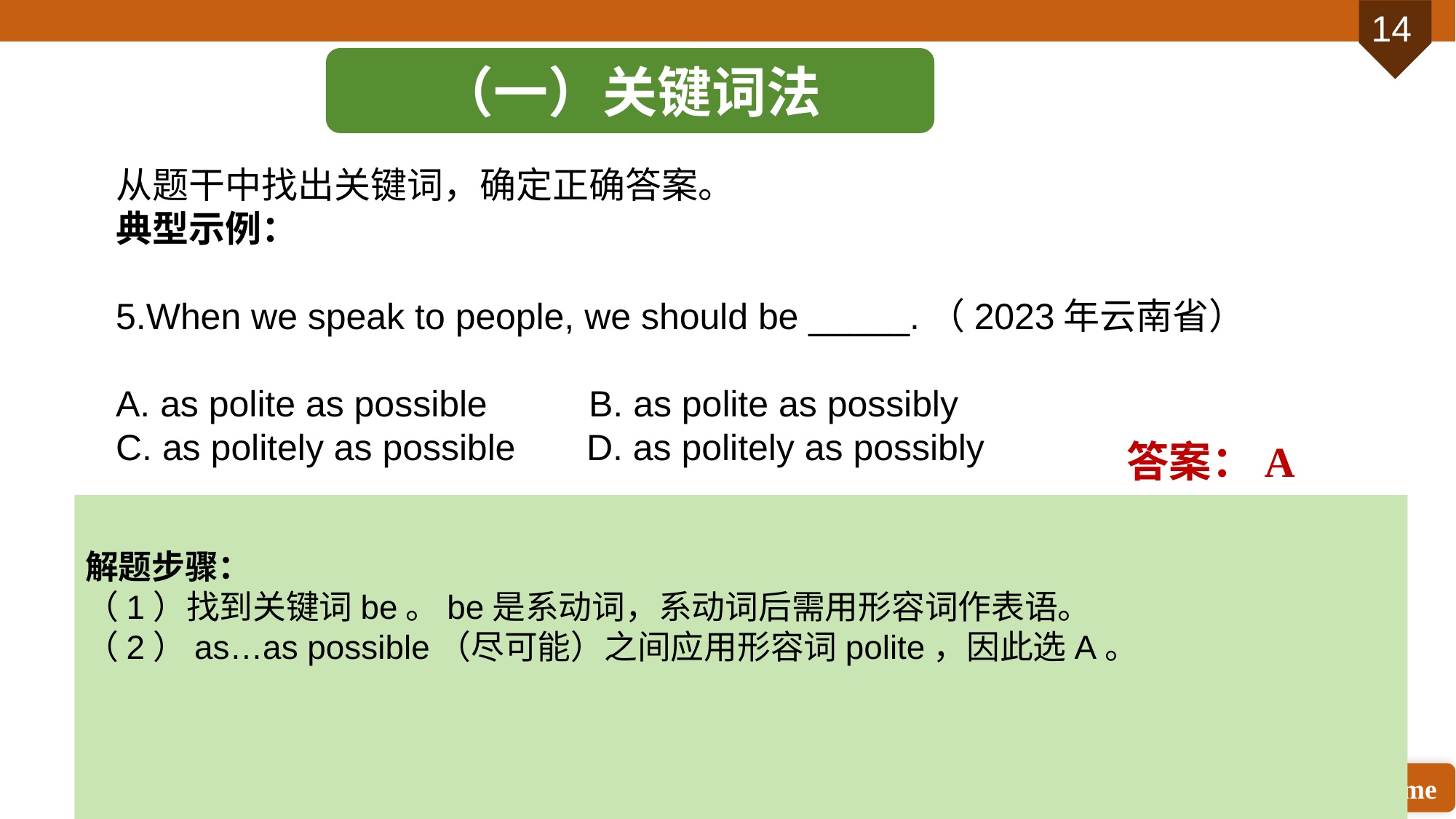

（一）关键词法
从题干中找出关键词，确定正确答案。
典型示例：

5.When we speak to people, we should be _____.（2023年云南省）

A. as polite as possible          B. as polite as possibly
C. as politely as possible       D. as politely as possibly

答案：A

解题步骤：
（1）找到关键词be。be是系动词，系动词后需用形容词作表语。
（2）as…as possible（尽可能）之间应用形容词polite，因此选A。